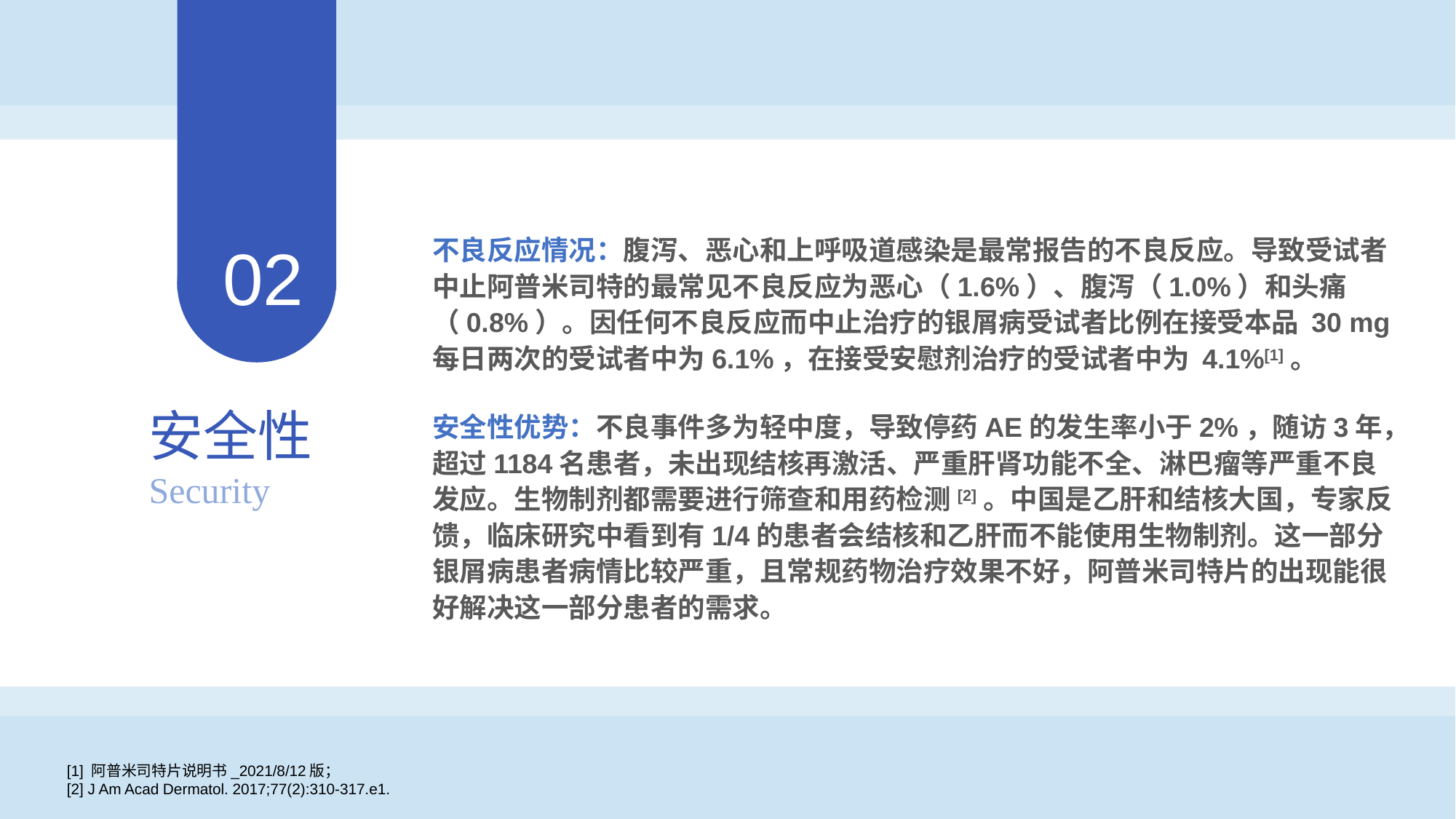

不良反应情况：腹泻、恶心和上呼吸道感染是最常报告的不良反应。导致受试者中止阿普米司特的最常见不良反应为恶心（1.6%）、腹泻（1.0%）和头痛（0.8%）。因任何不良反应而中止治疗的银屑病受试者比例在接受本品 30 mg 每日两次的受试者中为6.1%，在接受安慰剂治疗的受试者中为 4.1%[1]。

安全性优势：不良事件多为轻中度，导致停药AE的发生率小于2%，随访3年，超过1184名患者，未出现结核再激活、严重肝肾功能不全、淋巴瘤等严重不良发应。生物制剂都需要进行筛查和用药检测[2]。中国是乙肝和结核大国，专家反馈，临床研究中看到有1/4的患者会结核和乙肝而不能使用生物制剂。这一部分银屑病患者病情比较严重，且常规药物治疗效果不好，阿普米司特片的出现能很好解决这一部分患者的需求。

02
安全性
Security
[1] 阿普米司特片说明书_2021/8/12版；
[2] J Am Acad Dermatol. 2017;77(2):310-317.e1.